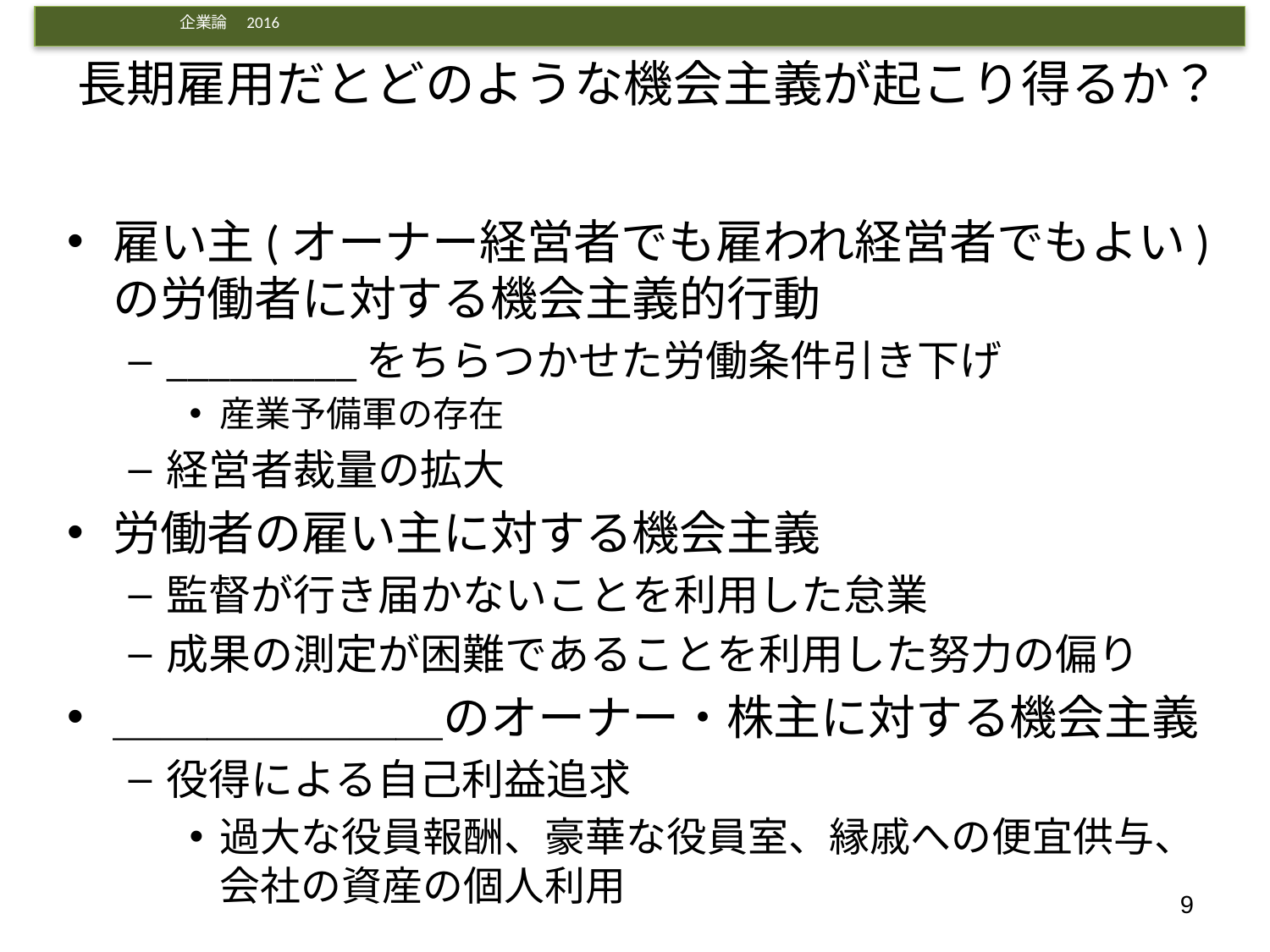

# 長期雇用だとどのような機会主義が起こり得るか？
雇い主(オーナー経営者でも雇われ経営者でもよい)の労働者に対する機会主義的行動
_________をちらつかせた労働条件引き下げ
産業予備軍の存在
経営者裁量の拡大
労働者の雇い主に対する機会主義
監督が行き届かないことを利用した怠業
成果の測定が困難であることを利用した努力の偏り
＿＿＿＿＿＿＿のオーナー・株主に対する機会主義
役得による自己利益追求
過大な役員報酬、豪華な役員室、縁戚への便宜供与、会社の資産の個人利用
9